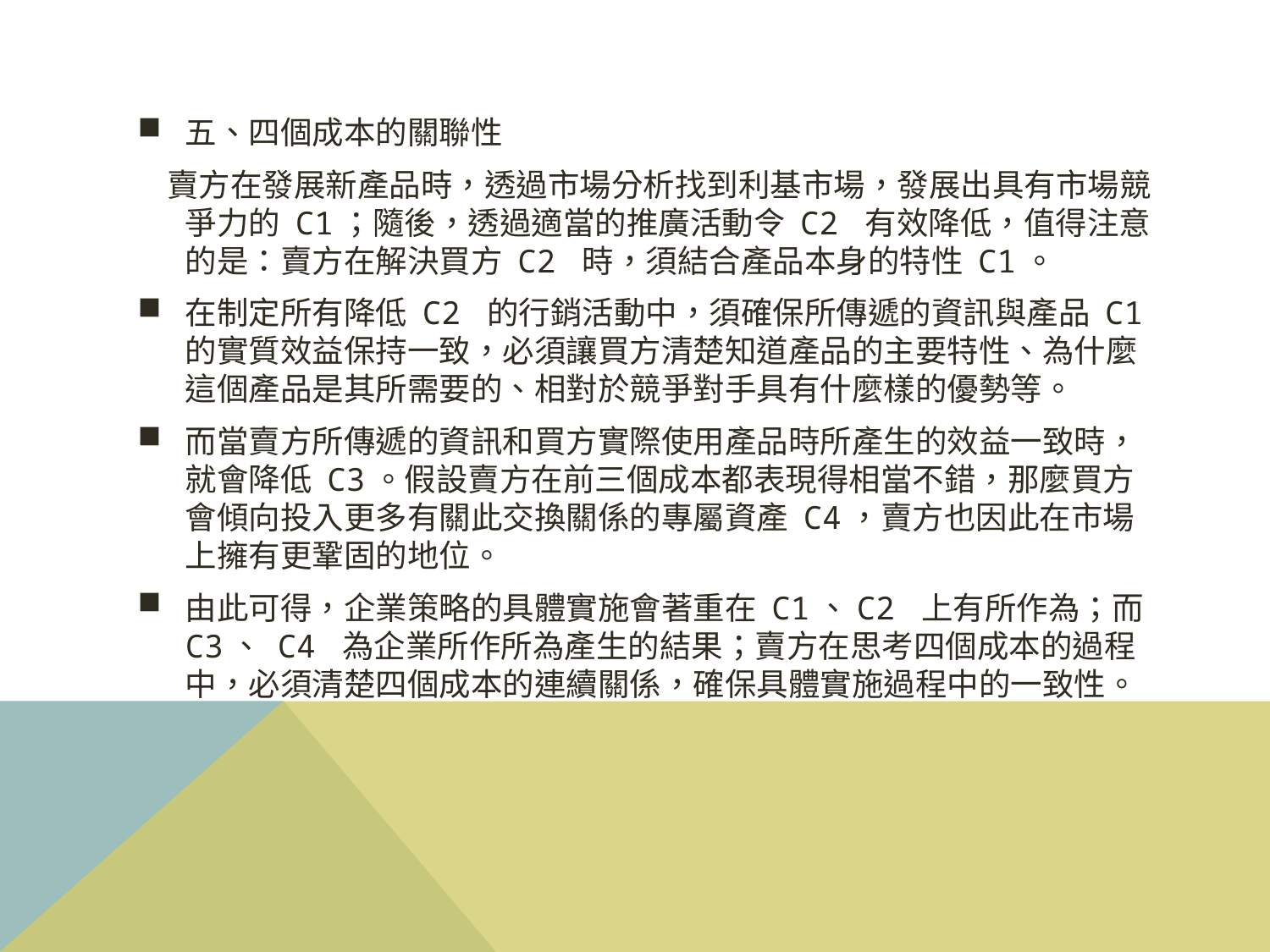

五、四個成本的關聯性
   賣方在發展新產品時，透過市場分析找到利基市場，發展出具有市場競爭力的 C1；隨後，透過適當的推廣活動令 C2 有效降低，值得注意的是：賣方在解決買方 C2 時，須結合產品本身的特性 C1。
在制定所有降低 C2 的行銷活動中，須確保所傳遞的資訊與產品 C1 的實質效益保持一致，必須讓買方清楚知道產品的主要特性、為什麼這個產品是其所需要的、相對於競爭對手具有什麼樣的優勢等。
而當賣方所傳遞的資訊和買方實際使用產品時所產生的效益一致時，就會降低 C3。假設賣方在前三個成本都表現得相當不錯，那麼買方會傾向投入更多有關此交換關係的專屬資產 C4，賣方也因此在市場上擁有更鞏固的地位。
由此可得，企業策略的具體實施會著重在 C1、C2 上有所作為；而 C3、 C4 為企業所作所為產生的結果；賣方在思考四個成本的過程中，必須清楚四個成本的連續關係，確保具體實施過程中的一致性。